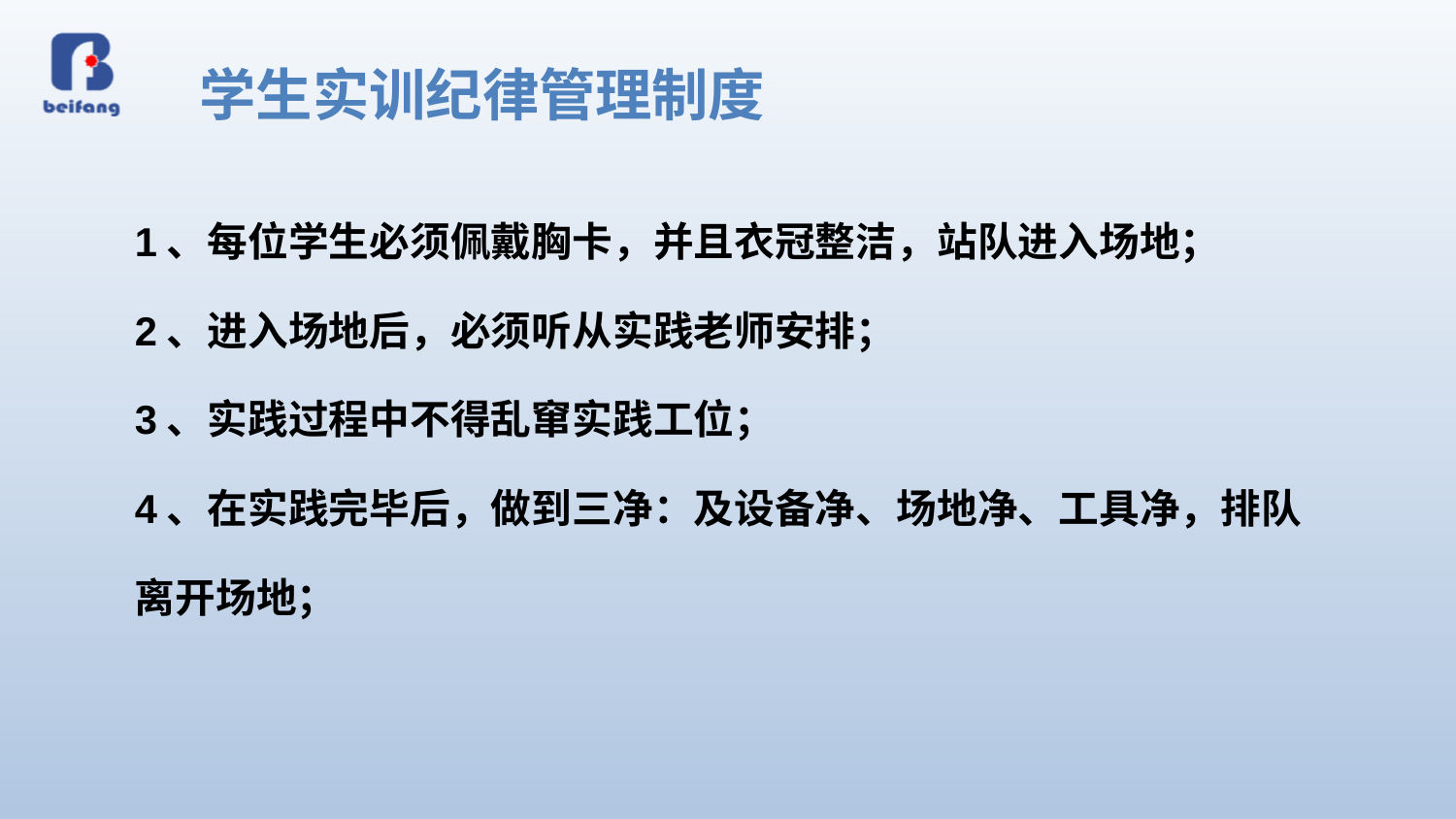

学生实训纪律管理制度
1、每位学生必须佩戴胸卡，并且衣冠整洁，站队进入场地；
2、进入场地后，必须听从实践老师安排；
3、实践过程中不得乱窜实践工位；
4、在实践完毕后，做到三净：及设备净、场地净、工具净，排队离开场地；